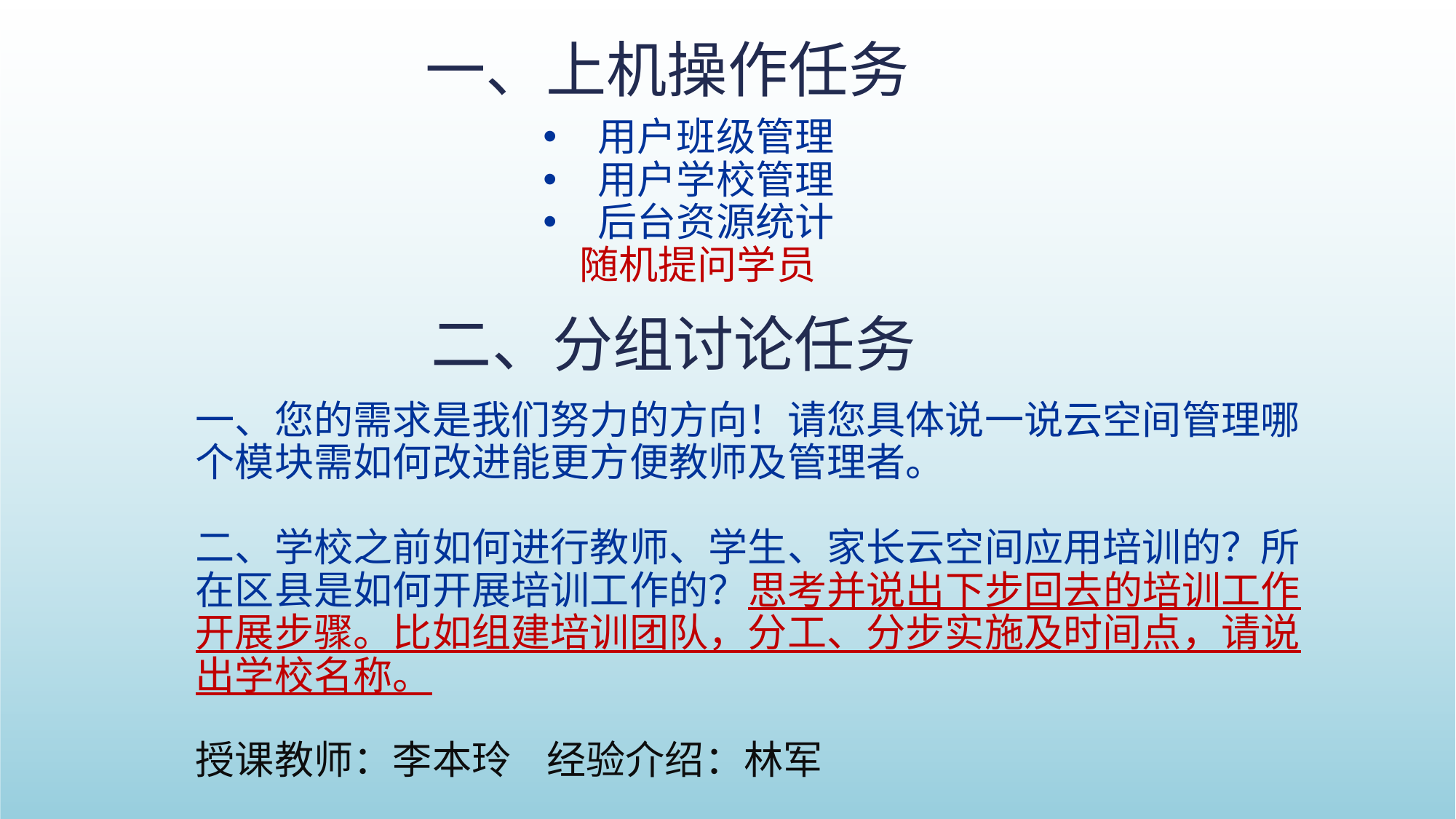

一、上机操作任务
用户班级管理
用户学校管理
后台资源统计
   随机提问学员
二、分组讨论任务
一、您的需求是我们努力的方向！请您具体说一说云空间管理哪个模块需如何改进能更方便教师及管理者。

二、学校之前如何进行教师、学生、家长云空间应用培训的？所在区县是如何开展培训工作的？思考并说出下步回去的培训工作开展步骤。比如组建培训团队，分工、分步实施及时间点，请说出学校名称。

授课教师：李本玲    经验介绍：林军